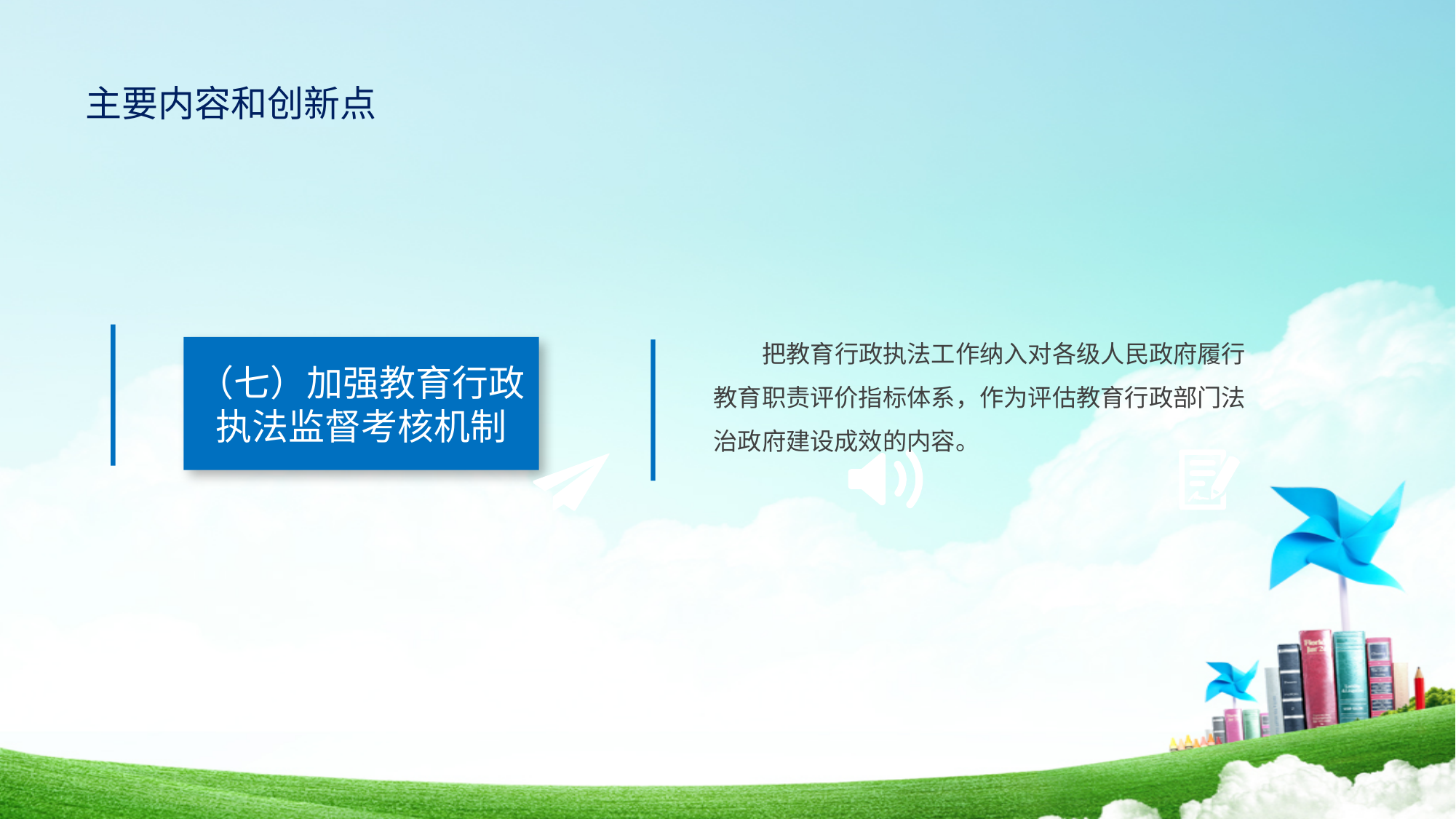

主要内容和创新点
把教育行政执法工作纳入对各级人民政府履行教育职责评价指标体系，作为评估教育行政部门法治政府建设成效的内容。

（七）加强教育行政执法监督考核机制